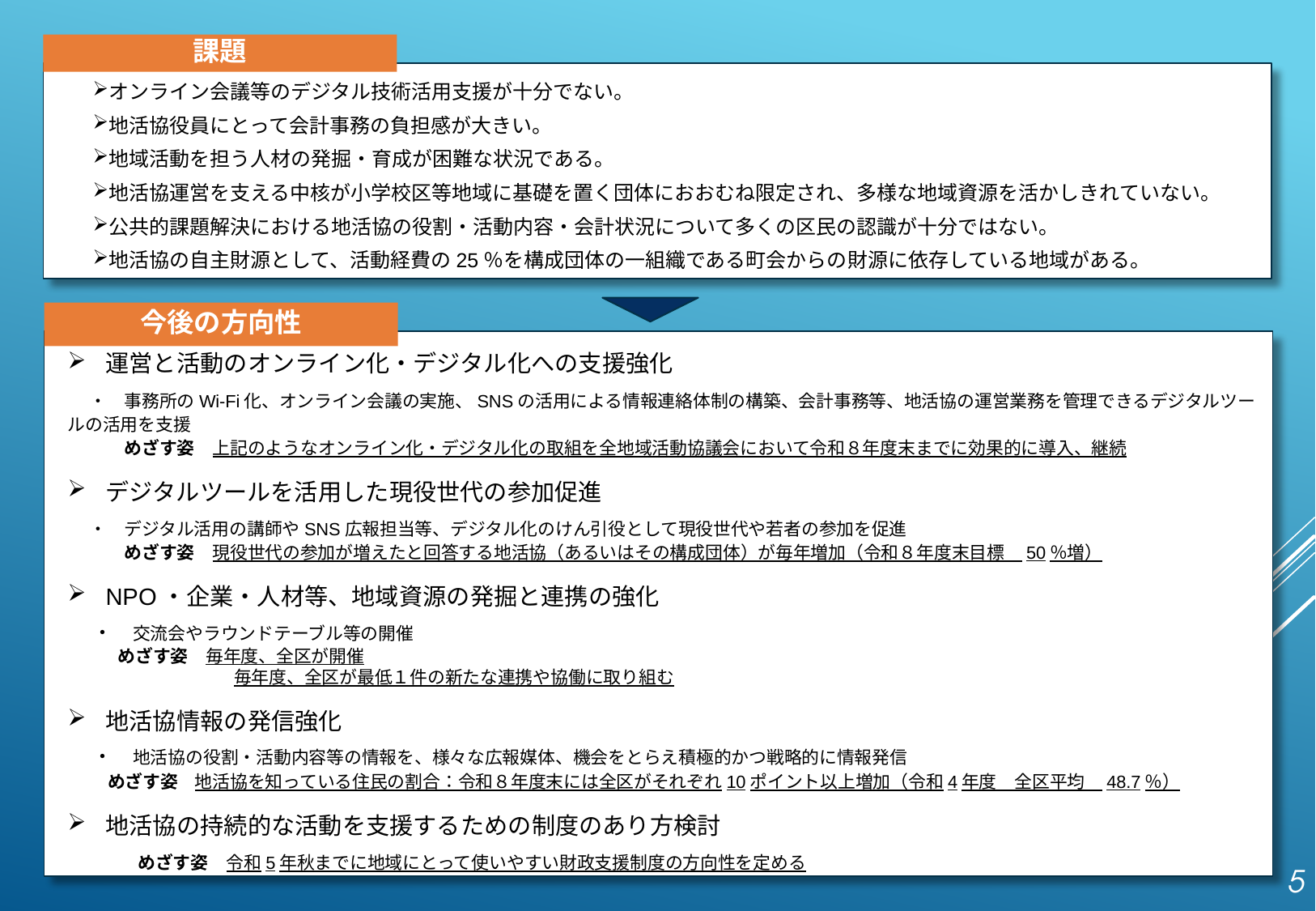

課題
オンライン会議等のデジタル技術活用支援が十分でない。
地活協役員にとって会計事務の負担感が大きい。
地域活動を担う人材の発掘・育成が困難な状況である。
地活協運営を支える中核が小学校区等地域に基礎を置く団体におおむね限定され、多様な地域資源を活かしきれていない。
公共的課題解決における地活協の役割・活動内容・会計状況について多くの区民の認識が十分ではない。
地活協の自主財源として、活動経費の25％を構成団体の一組織である町会からの財源に依存している地域がある。

今後の方向性

運営と活動のオンライン化・デジタル化への支援強化
　 ・　事務所のWi-Fi化、オンライン会議の実施、SNSの活用による情報連絡体制の構築、会計事務等、地活協の運営業務を管理できるデジタルツールの活用を支援
　　　 めざす姿　上記のようなオンライン化・デジタル化の取組を全地域活動協議会において令和８年度末までに効果的に導入、継続

デジタルツールを活用した現役世代の参加促進
　 ・　デジタル活用の講師やSNS広報担当等、デジタル化のけん引役として現役世代や若者の参加を促進
　　　 めざす姿　現役世代の参加が増えたと回答する地活協（あるいはその構成団体）が毎年増加（令和８年度末目標　50％増）

NPO・企業・人材等、地域資源の発掘と連携の強化
　 ・　交流会やラウンドテーブル等の開催
　   　めざす姿　毎年度、全区が開催
　　　　　 　　　　 毎年度、全区が最低１件の新たな連携や協働に取り組む

地活協情報の発信強化
　 ・　地活協の役割・活動内容等の情報を、様々な広報媒体、機会をとらえ積極的かつ戦略的に情報発信
　      めざす姿　地活協を知っている住民の割合：令和８年度末には全区がそれぞれ10ポイント以上増加（令和4年度　全区平均　48.7％）

地活協の持続的な活動を支援するための制度のあり方検討
　　　　めざす姿　令和5年秋までに地域にとって使いやすい財政支援制度の方向性を定める

5